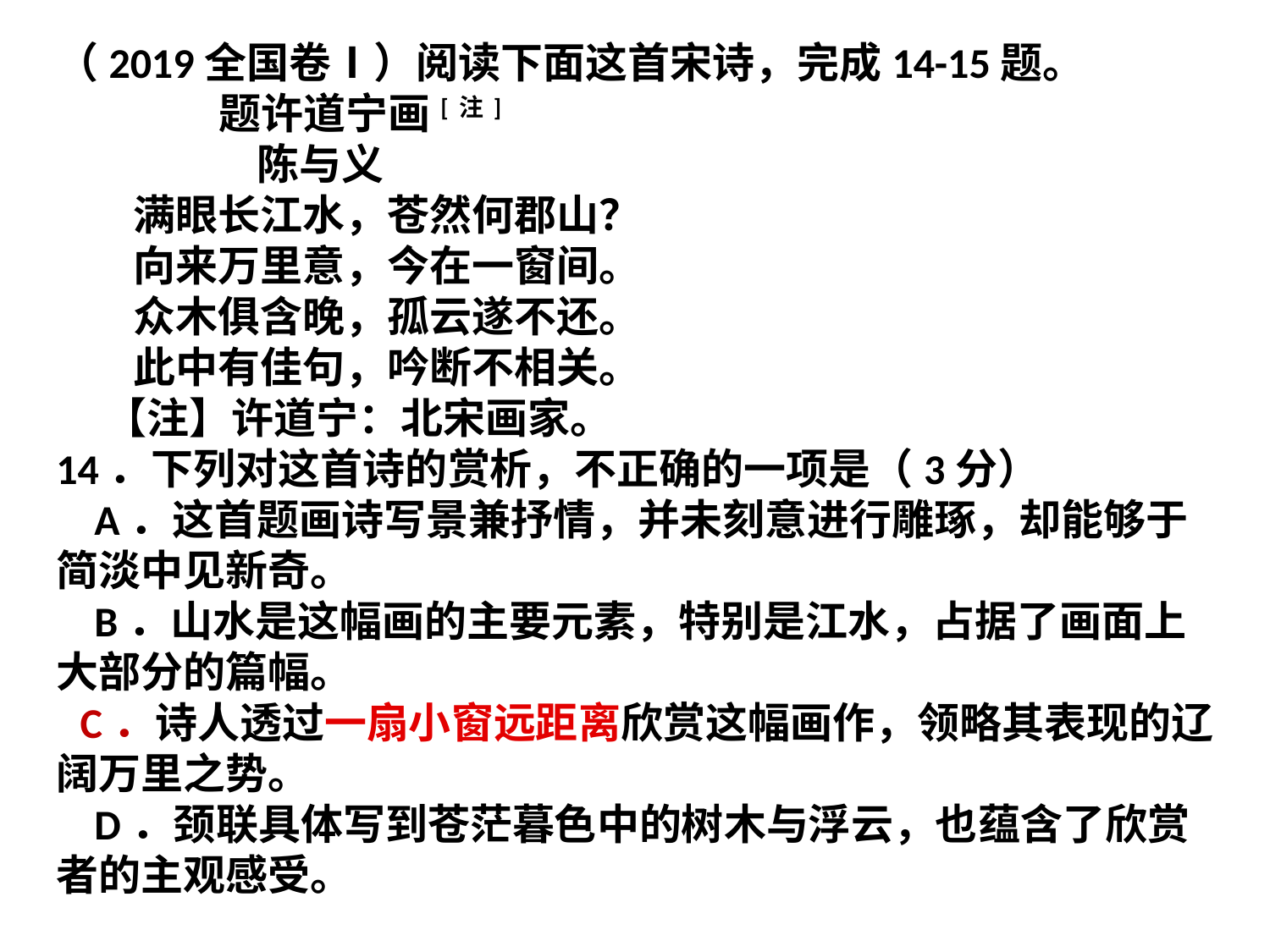

（2019全国卷Ⅰ）阅读下面这首宋诗，完成14-15题。
                题许道宁画[注]
                    陈与义
       满眼长江水，苍然何郡山？
       向来万里意，今在一窗间。
       众木俱含晚，孤云遂不还。
       此中有佳句，吟断不相关。
    【注】许道宁：北宋画家。
14．下列对这首诗的赏析，不正确的一项是（3分）
    A．这首题画诗写景兼抒情，并未刻意进行雕琢，却能够于简淡中见新奇。
    B．山水是这幅画的主要元素，特别是江水，占据了画面上大部分的篇幅。
  C．诗人透过一扇小窗远距离欣赏这幅画作，领略其表现的辽阔万里之势。
    D．颈联具体写到苍茫暮色中的树木与浮云，也蕴含了欣赏者的主观感受。